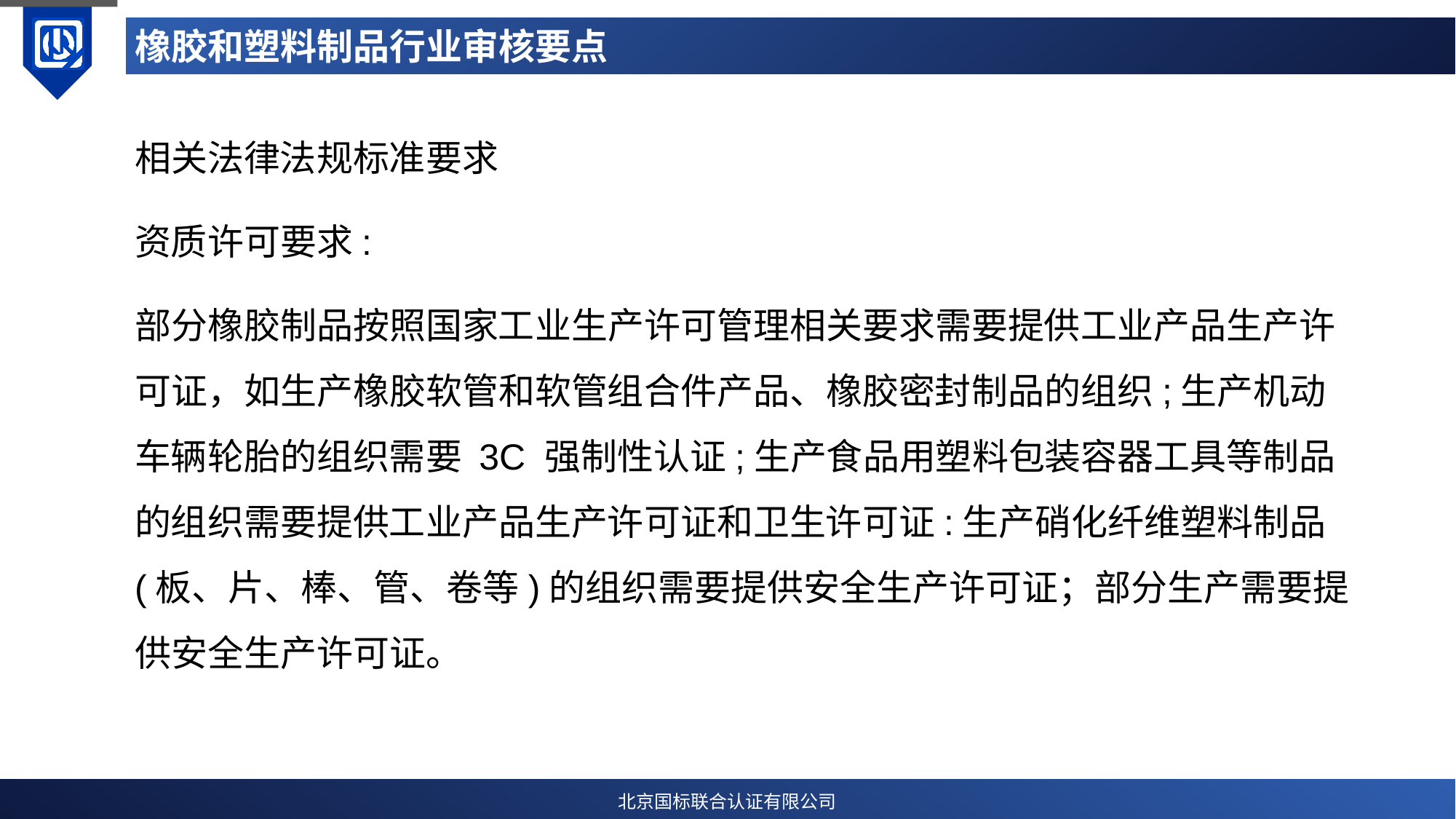

# 橡胶和塑料制品行业审核要点
相关法律法规标准要求
资质许可要求:
部分橡胶制品按照国家工业生产许可管理相关要求需要提供工业产品生产许可证，如生产橡胶软管和软管组合件产品、橡胶密封制品的组织;生产机动车辆轮胎的组织需要 3C 强制性认证;生产食品用塑料包装容器工具等制品的组织需要提供工业产品生产许可证和卫生许可证:生产硝化纤维塑料制品(板、片、棒、管、卷等)的组织需要提供安全生产许可证；部分生产需要提供安全生产许可证。